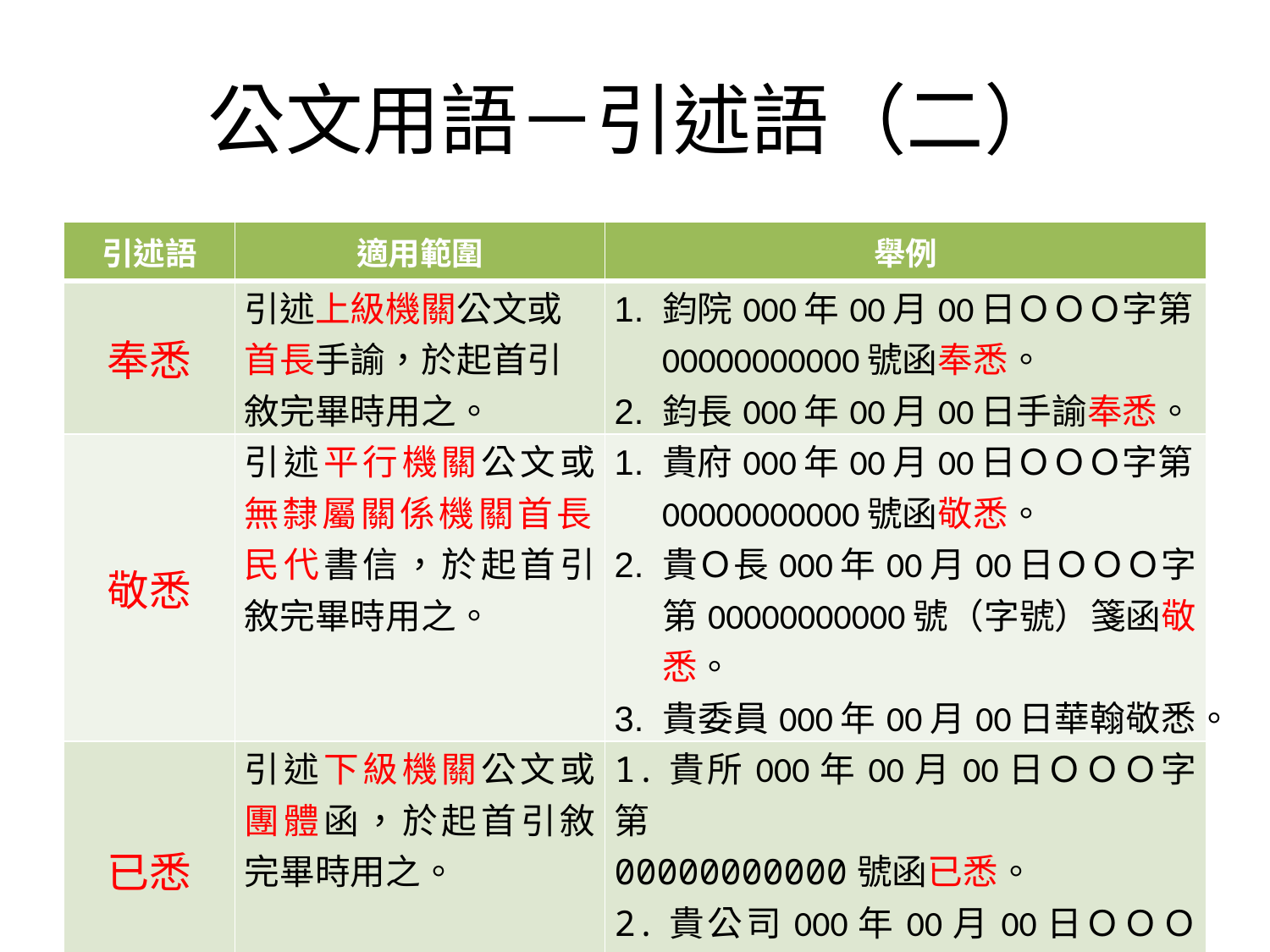

# 公文用語－引述語（二）
| 引述語 | 適用範圍 | 舉例 |
| --- | --- | --- |
| 奉悉 | 引述上級機關公文或首長手諭，於起首引敘完畢時用之。 | 鈞院000年00月00日ＯＯＯ字第00000000000號函奉悉。 鈞長000年00月00日手諭奉悉。 |
| 敬悉 | 引述平行機關公文或無隸屬關係機關首長、民代書信，於起首引敘完畢時用之。 | 貴府000年00月00日ＯＯＯ字第00000000000號函敬悉。 貴Ｏ長000年00月00日ＯＯＯ字第00000000000號（字號）箋函敬悉。 貴委員000年00月00日華翰敬悉。 |
| 已悉 | 引述下級機關公文或團體函，於起首引敘完畢時用之。 | 1.貴所000年00月00日ＯＯＯ字第 00000000000號函已悉。 2.貴公司000年00月00日ＯＯＯ字第00000000000號函已悉。 |
| 接悉 | 引述人民申請函、陳情書，於起首引敘完畢時用之。 | 1.臺端000年00月00日申請函接悉。 2.臺端000年00月00日陳情書接悉。 |